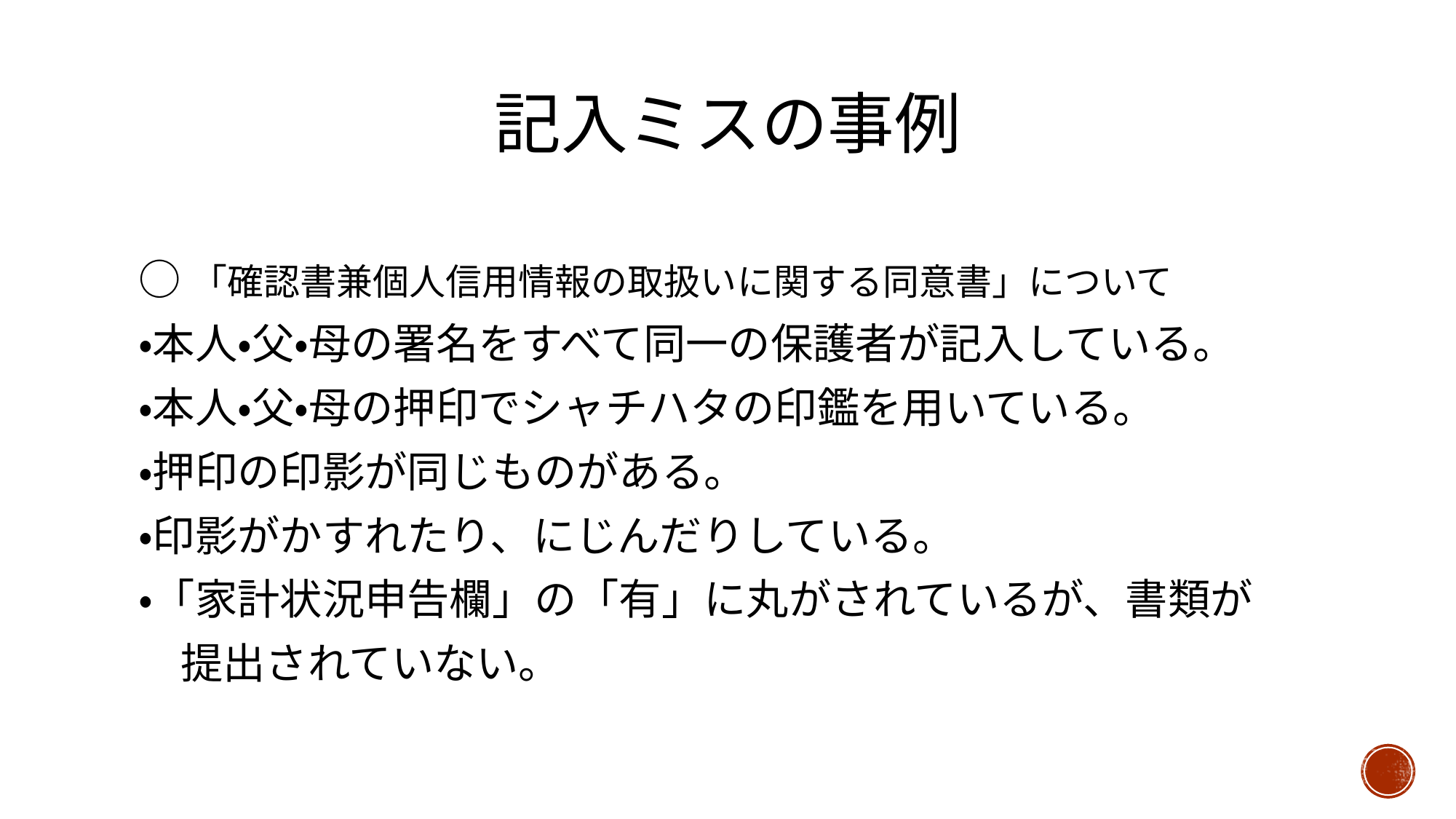

# 記入ミスの事例
○「確認書兼個人信用情報の取扱いに関する同意書」について
・本人・父・母の署名をすべて同一の保護者が記入している。
・本人・父・母の押印でシャチハタの印鑑を用いている。
・押印の印影が同じものがある。
・印影がかすれたり、にじんだりしている。
・「家計状況申告欄」の「有」に丸がされているが、書類が
　提出されていない。